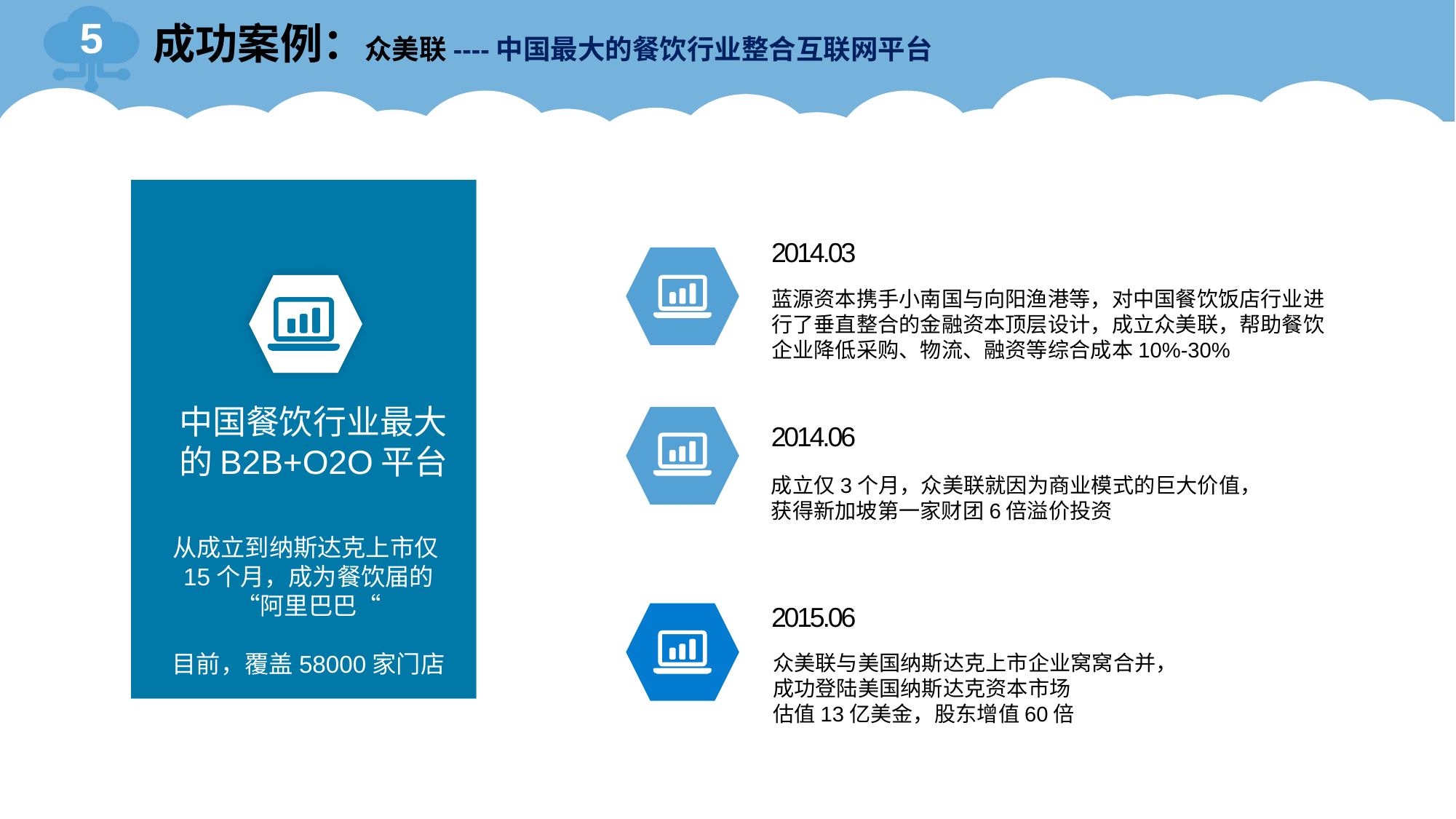

5
成功案例：众美联----中国最大的餐饮行业整合互联网平台

中国餐饮行业最大的B2B+O2O平台
从成立到纳斯达克上市仅15个月，成为餐饮届的“阿里巴巴“

目前，覆盖58000家门店

中国餐饮行业最大的B2B+O2O平台
从成立到纳斯达克上市仅15个月，成为餐饮届的“阿里巴巴“
2014.03
蓝源资本携手小南国与向阳渔港等，对中国餐饮饭店行业进行了垂直整合的金融资本顶层设计，成立众美联，帮助餐饮企业降低采购、物流、融资等综合成本10%-30%

2014.06
成立仅3个月，众美联就因为商业模式的巨大价值，获得新加坡第一家财团6倍溢价投资

2015.06
众美联与美国纳斯达克上市企业窝窝合并，成功登陆美国纳斯达克资本市场
估值13亿美金，股东增值60倍